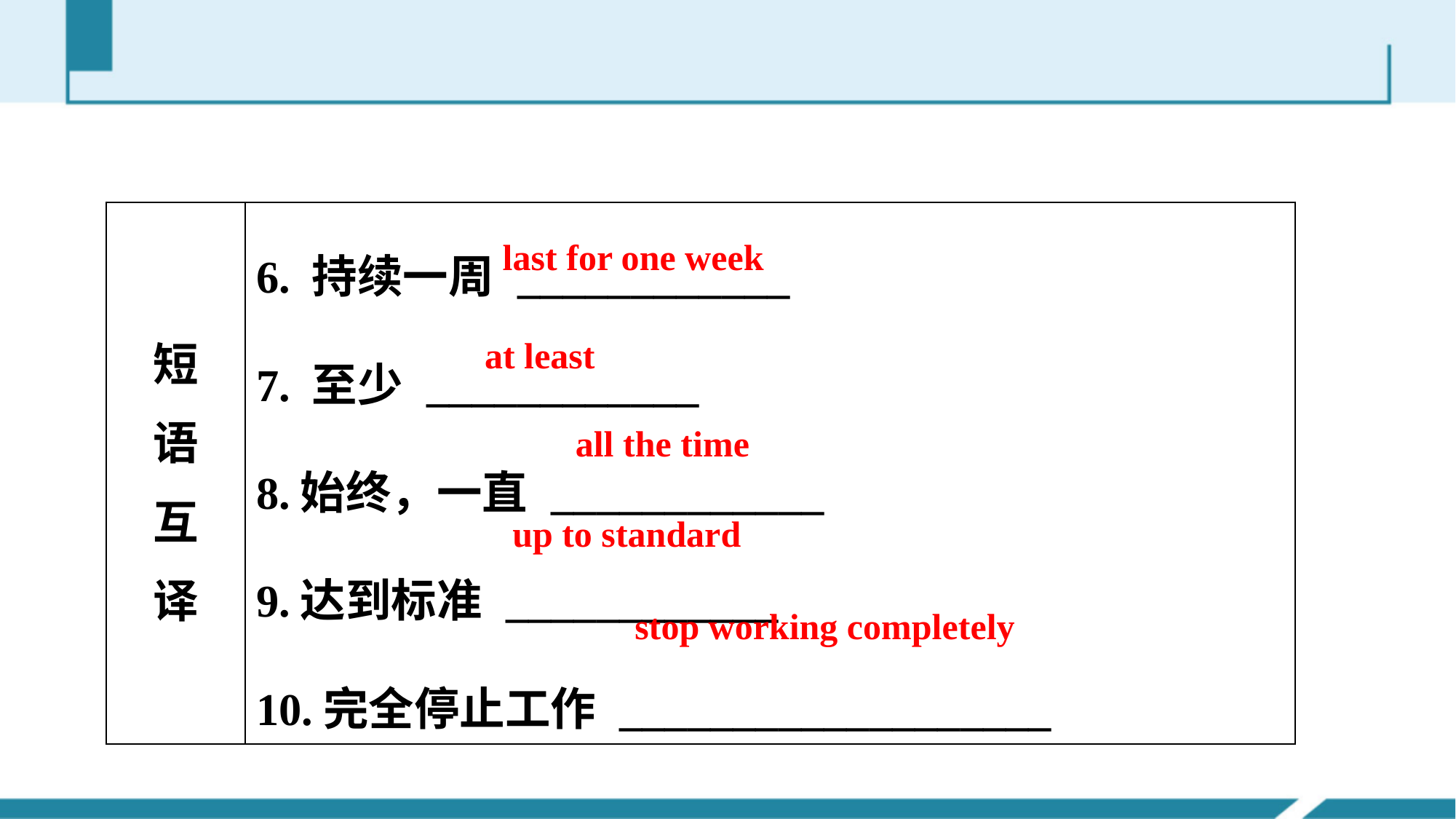

| 短 语 互 译 | 6. 持续一周 \_\_\_\_\_\_\_\_\_\_\_\_ 7. 至少 \_\_\_\_\_\_\_\_\_\_\_\_ 8.始终，一直 \_\_\_\_\_\_\_\_\_\_\_\_ 9.达到标准 \_\_\_\_\_\_\_\_\_\_\_\_ 10.完全停止工作 \_\_\_\_\_\_\_\_\_\_\_\_\_\_\_\_\_\_\_ |
| --- | --- |
last for one week
at least

all the time
up to standard
stop working completely